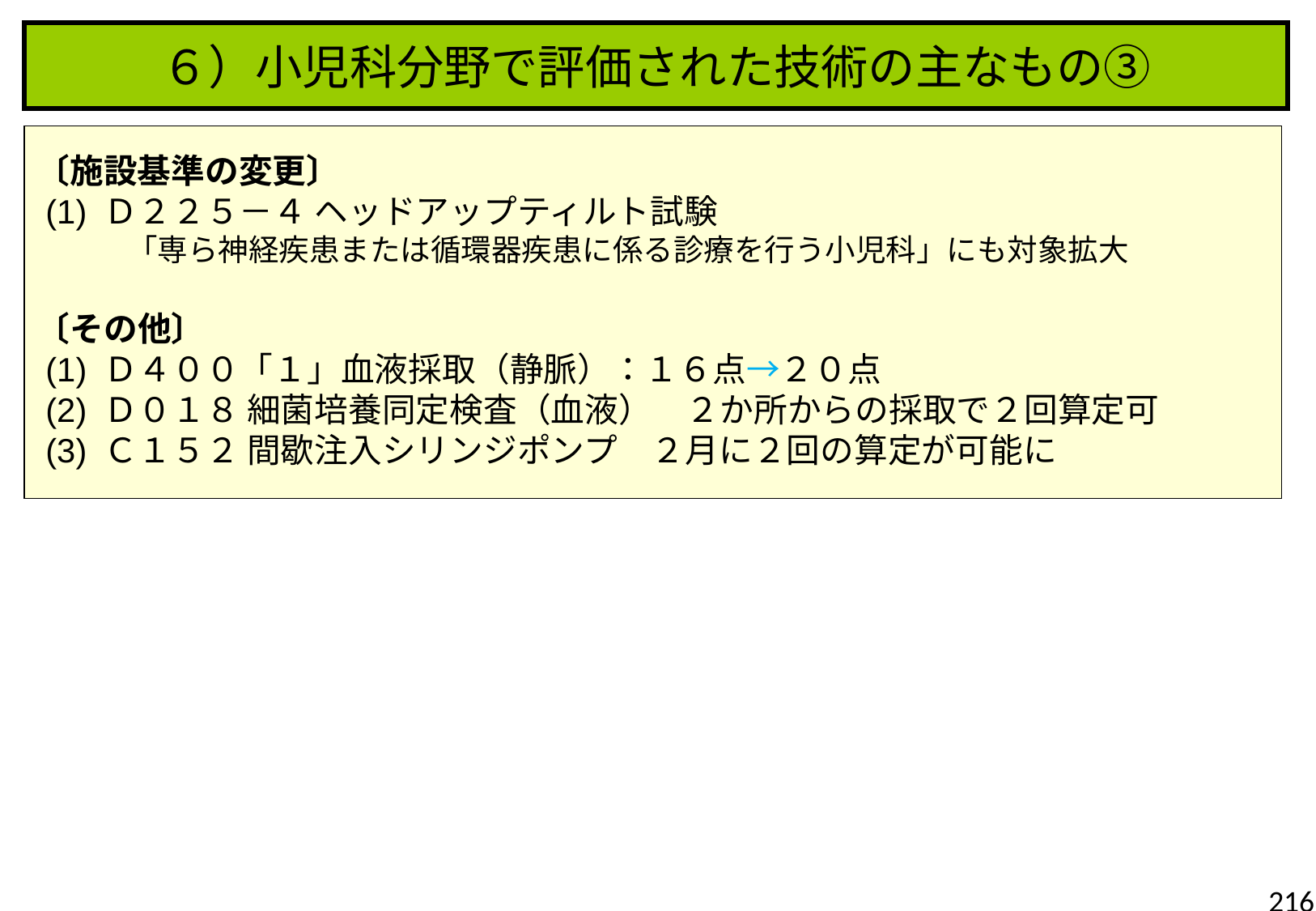

６）小児科分野で評価された技術の主なもの③
〔施設基準の変更〕
 (1) Ｄ２２５－４ ヘッドアップティルト試験
　　　「専ら神経疾患または循環器疾患に係る診療を行う小児科」にも対象拡大

〔その他〕
 (1) Ｄ４００「１」血液採取（静脈）：１６点→２０点
 (2) Ｄ０１８ 細菌培養同定検査（血液）　２か所からの採取で２回算定可
 (3) Ｃ１５２ 間歇注入シリンジポンプ　２月に２回の算定が可能に
216